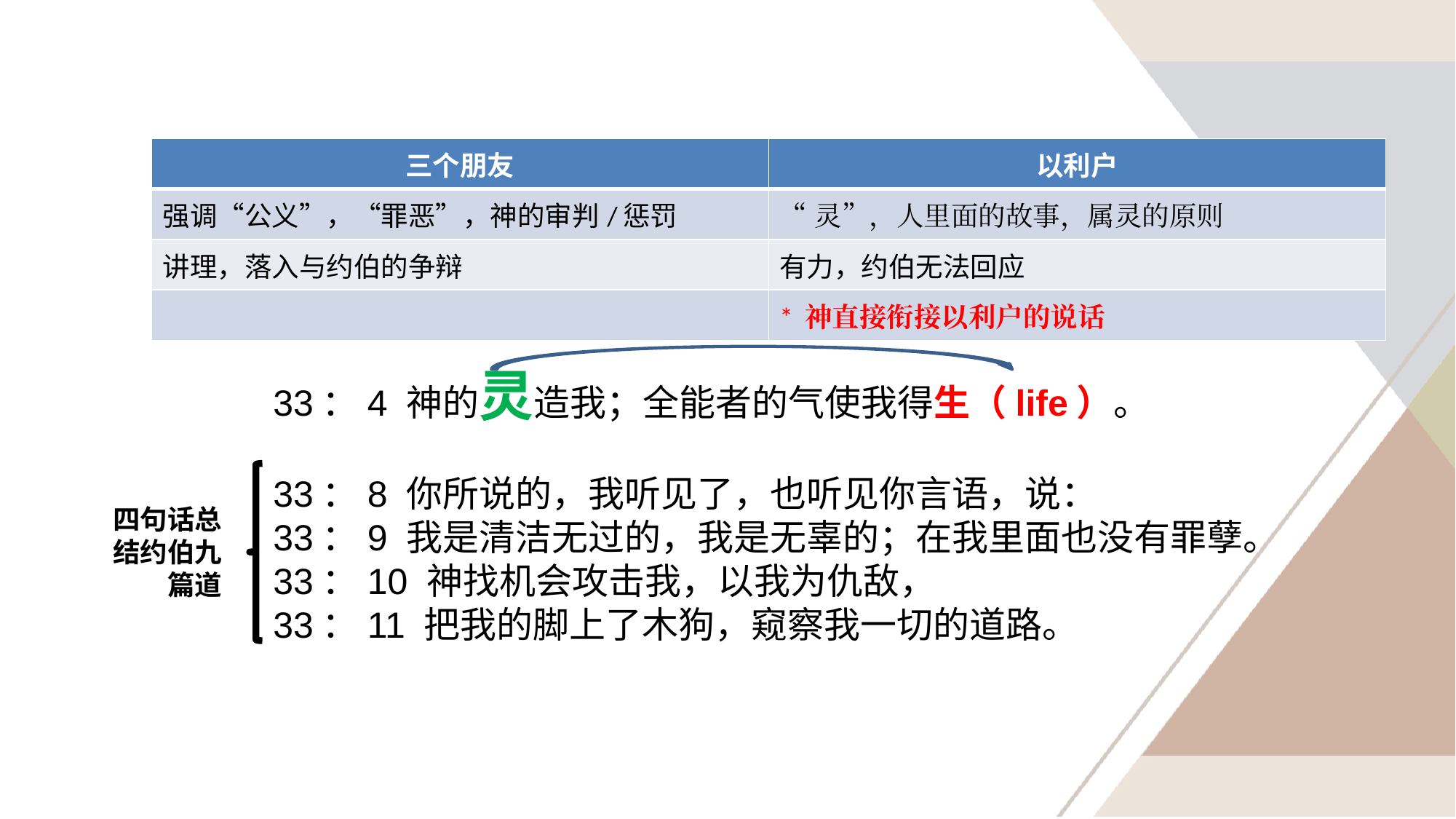

| 三个朋友 | 以利户 |
| --- | --- |
| 强调“公义”，“罪恶”，神的审判/惩罚 | “灵”，人里面的故事，属灵的原则 |
| 讲理，落入与约伯的争辩 | 有力，约伯无法回应 |
|  | \* 神直接衔接以利户的说话 |

33：4 神的灵造我；全能者的气使我得生（life）。

33：8 你所说的，我听见了，也听见你言语，说：
33：9 我是清洁无过的，我是无辜的；在我里面也没有罪孽。
33：10 神找机会攻击我，以我为仇敌，
33：11 把我的脚上了木狗，窥察我一切的道路。

四句话总结约伯九篇道